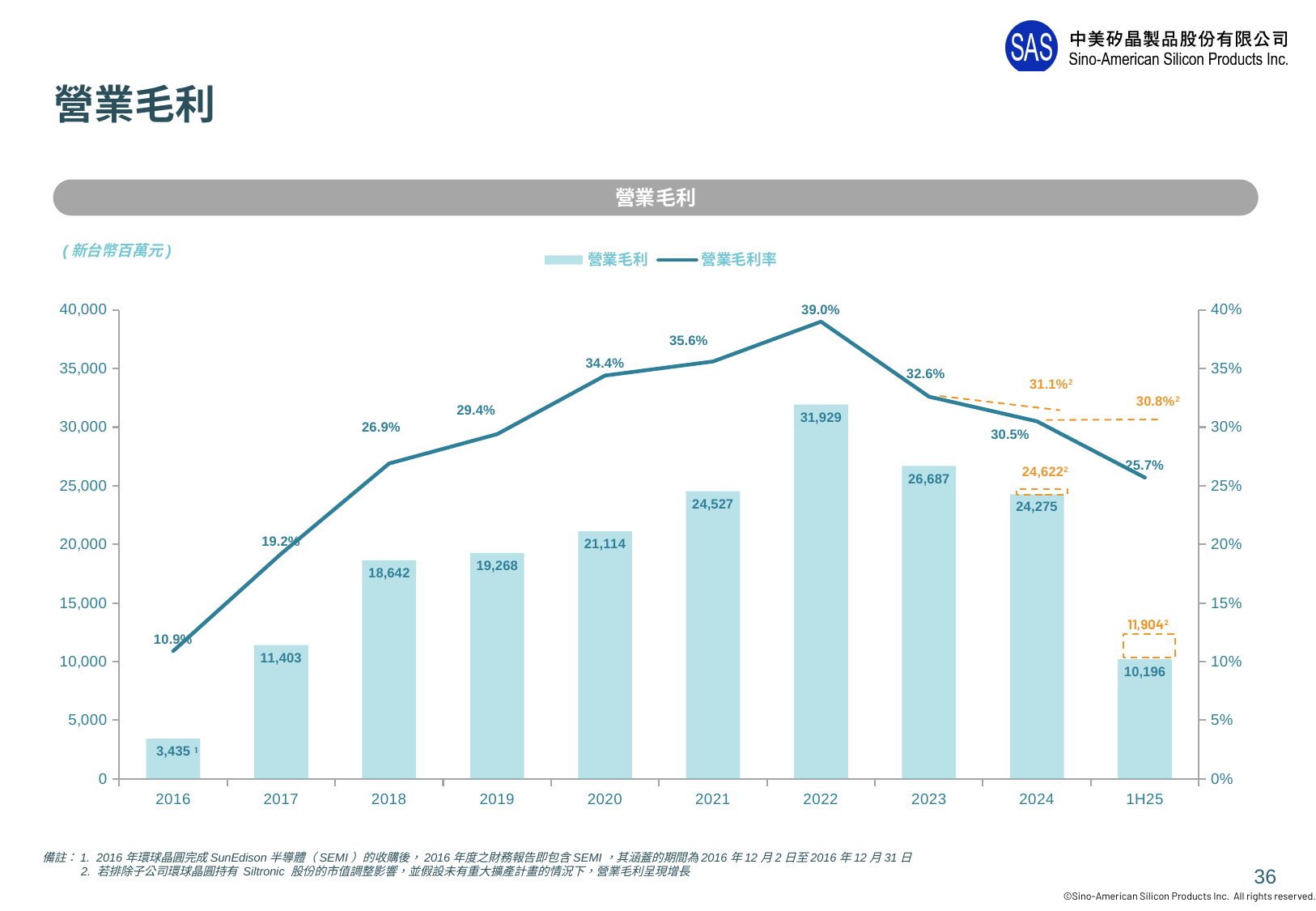

# 營業毛利
營業毛利

### Chart

| Category | 營業毛利 | 營業毛利率 |
|---|---|---|
| 2016 | 3435.0 | 0.109 |
| 2017 | 11403.0 | 0.192 |
| 2018 | 18642.0 | 0.269 |
| 2019 | 19268.0 | 0.294 |
| 2020 | 21114.0 | 0.344 |
| 2021 | 24527.0 | 0.356 |
| 2022 | 31929.0 | 0.39 |
| 2023 | 26687.0 | 0.326 |
| 2024 | 24275.0 | 0.305 |
| 1H25 | 10196.0 | 0.257 |
(新台幣百萬元)
11,9042

1
備註：1.  2016年環球晶圓完成SunEdison半導體（SEMI）的收購後，2016年度之財務報告即包含SEMI，其涵蓋的期間為2016年12月2日至2016年12月31日
            2. 若排除子公司環球晶圓持有 Siltronic 股份的市值調整影響，並假設未有重大擴產計畫的情況下，營業毛利呈現增長
36